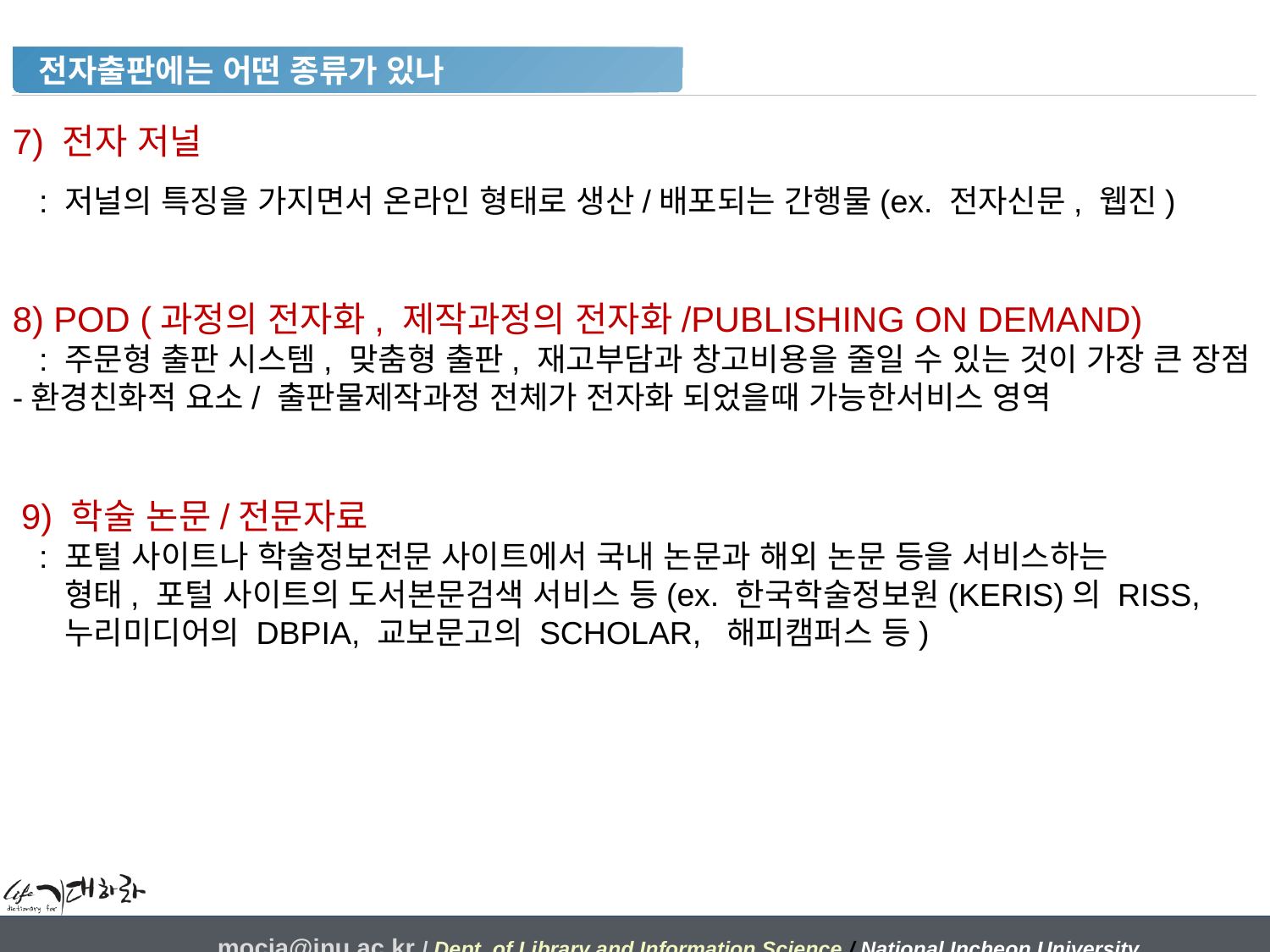

전자출판에는 어떤 종류가 있나
7) 전자 저널
   : 저널의 특징을 가지면서 온라인 형태로 생산/배포되는 간행물(ex. 전자신문, 웹진)

8) POD (과정의 전자화, 제작과정의 전자화/PUBLISHING ON DEMAND)
   : 주문형 출판 시스템, 맞춤형 출판, 재고부담과 창고비용을 줄일 수 있는 것이 가장 큰 장점-환경친화적 요소/ 출판물제작과정 전체가 전자화 되었을때 가능한서비스 영역

 9) 학술 논문/전문자료
   : 포털 사이트나 학술정보전문 사이트에서 국내 논문과 해외 논문 등을 서비스하는
     형태, 포털 사이트의 도서본문검색 서비스 등(ex. 한국학술정보원(KERIS)의 RISS,
     누리미디어의 DBPIA, 교보문고의 SCHOLAR,  해피캠퍼스 등)

mocja@inu.ac.kr / Dept. of Library and Information Science / National Incheon University